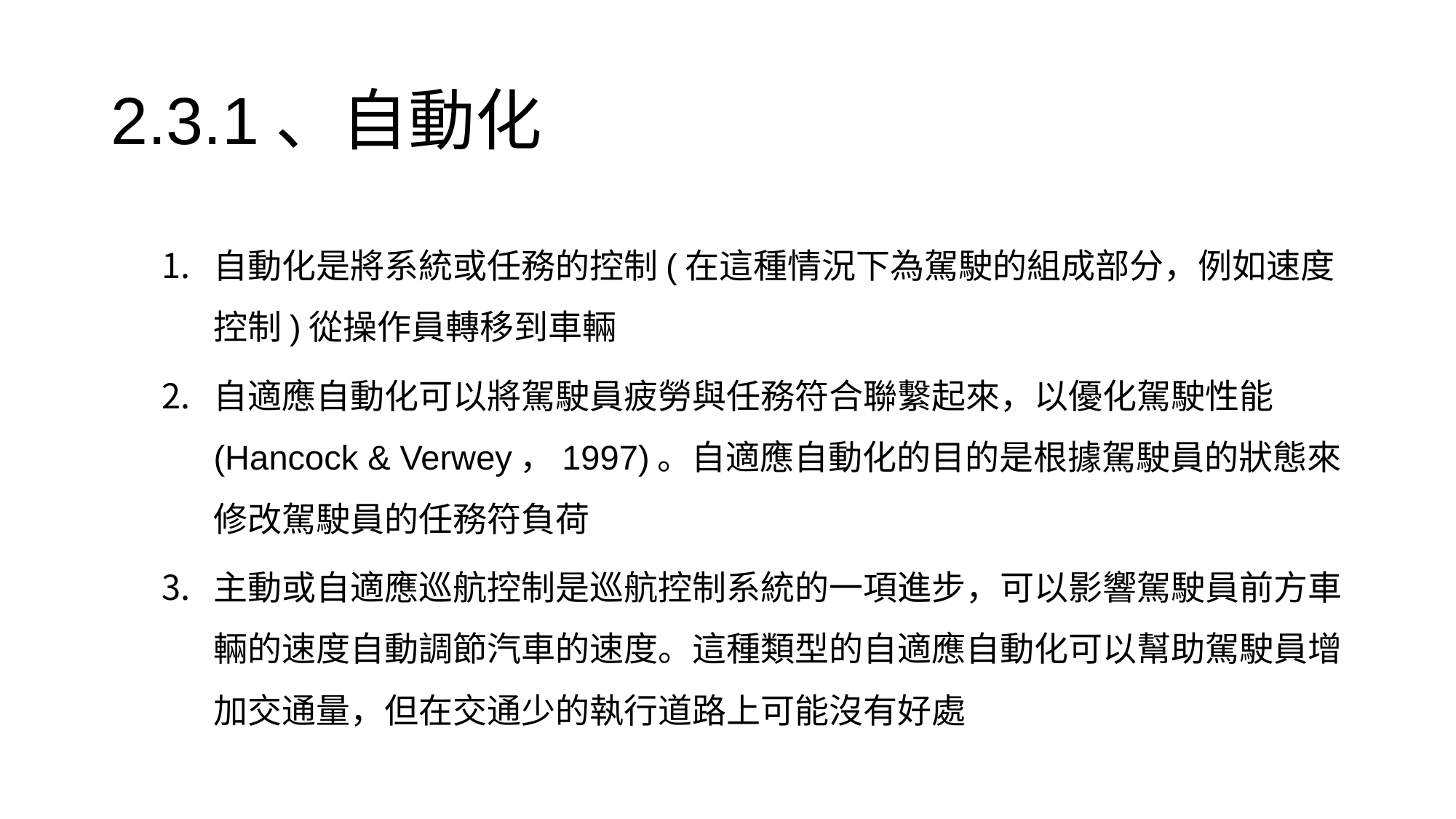

# 2.3.1、自動化
自動化是將系統或任務的控制(在這種情況下為駕駛的組成部分，例如速度控制)從操作員轉移到車輛
自適應自動化可以將駕駛員疲勞與任務符合聯繫起來，以優化駕駛性能(Hancock & Verwey，1997)。自適應自動化的目的是根據駕駛員的狀態來修改駕駛員的任務符負荷
主動或自適應巡航控制是巡航控制系統的一項進步，可以影響駕駛員前方車輛的速度自動調節汽車的速度。這種類型的自適應自動化可以幫助駕駛員增加交通量，但在交通少的執行道路上可能沒有好處